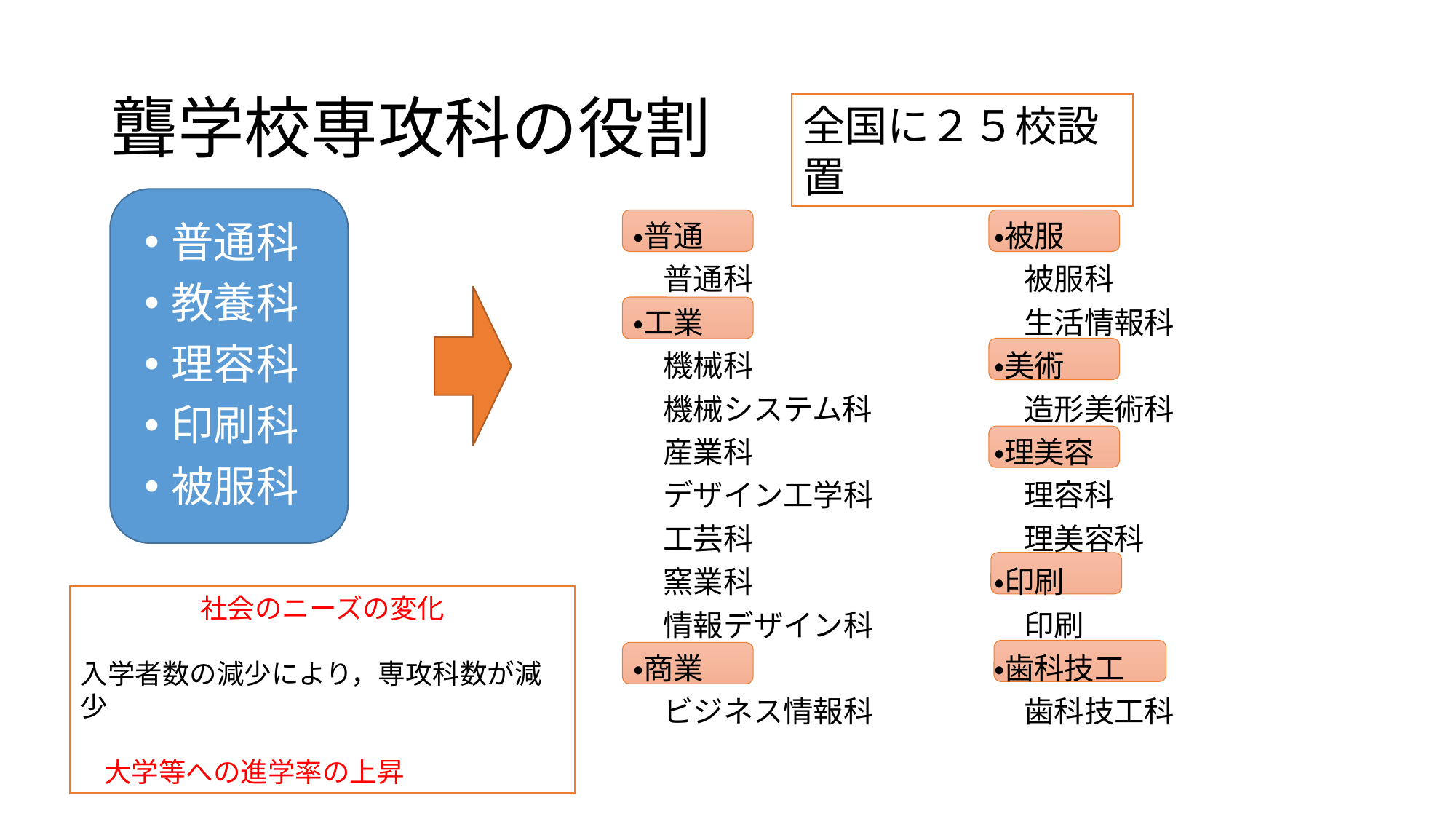

# 聾学校専攻科の役割
全国に２５校設置

・普通
　普通科
・工業
　機械科
　機械システム科
　産業科
　デザイン工学科
　工芸科
　窯業科
　情報デザイン科
・商業
　ビジネス情報科

・被服
　被服科
　生活情報科
・美術
　造形美術科
・理美容
　理容科
　理美容科
・印刷
　印刷
・歯科技工
　歯科技工科

普通科
教養科
理容科
印刷科
被服科
社会のニーズの変化

入学者数の減少により，専攻科数が減少

大学等への進学率の上昇